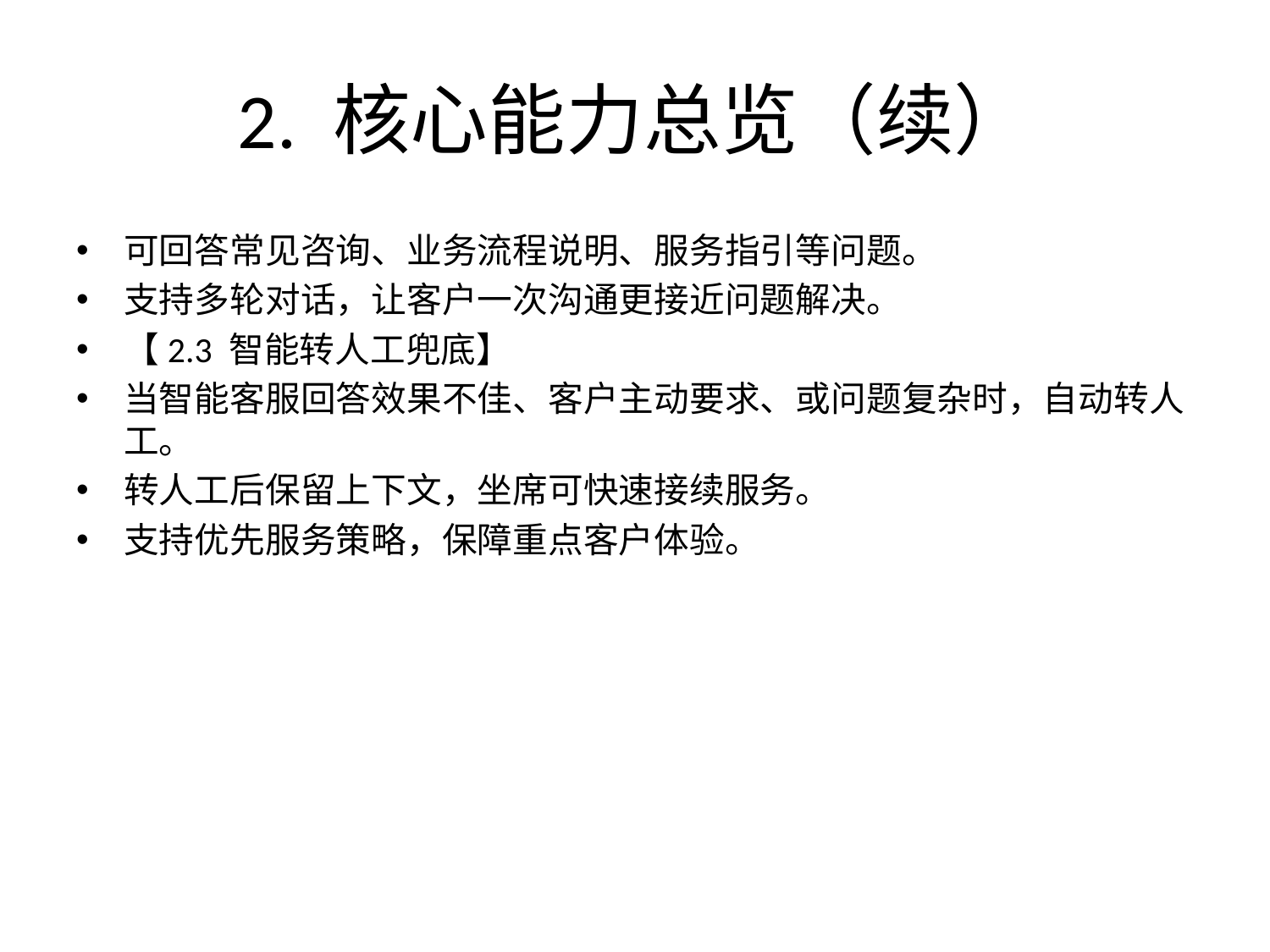

# 2. 核心能力总览（续）
可回答常见咨询、业务流程说明、服务指引等问题。
支持多轮对话，让客户一次沟通更接近问题解决。
【2.3 智能转人工兜底】
当智能客服回答效果不佳、客户主动要求、或问题复杂时，自动转人工。
转人工后保留上下文，坐席可快速接续服务。
支持优先服务策略，保障重点客户体验。